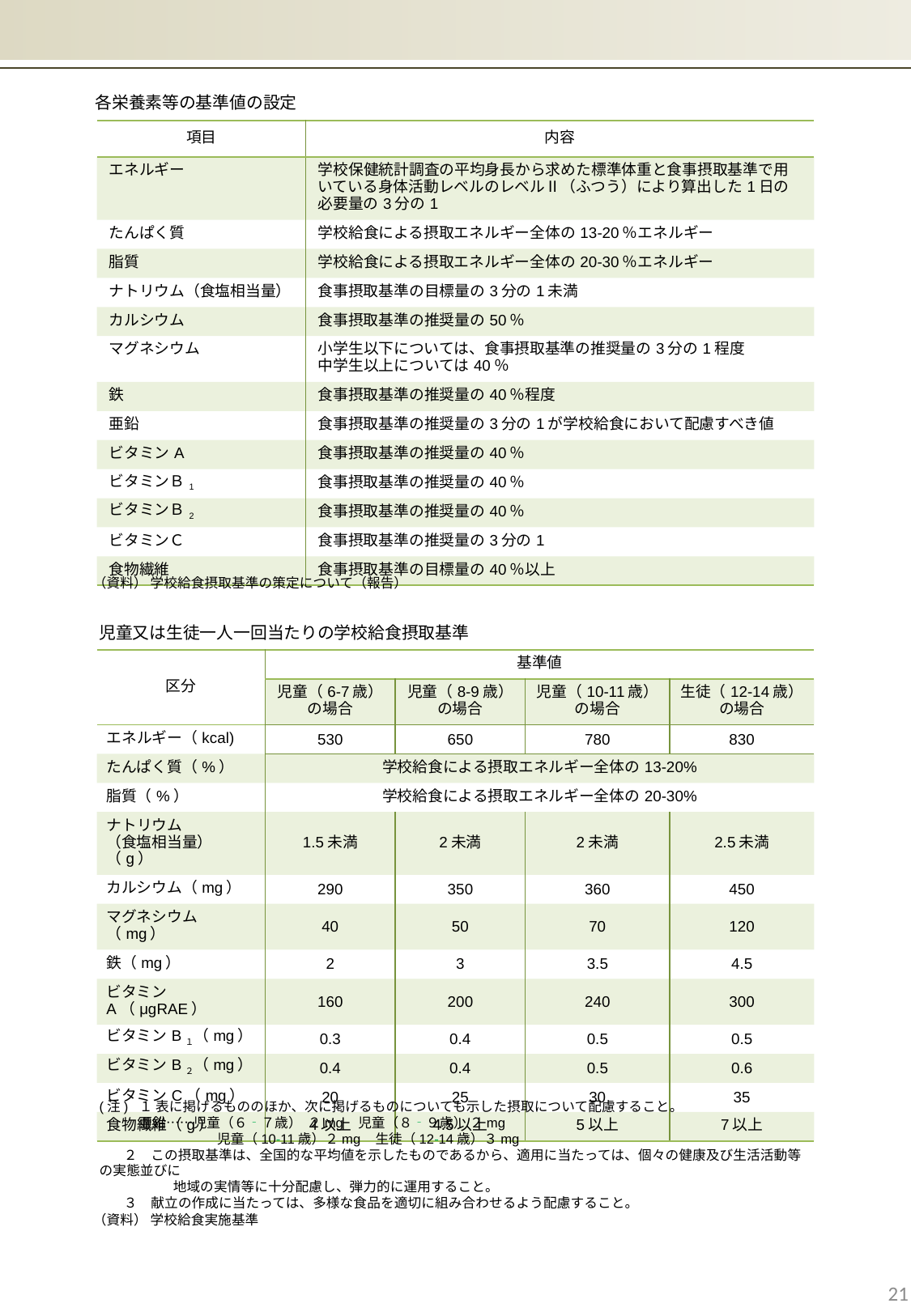

各栄養素等の基準値の設定
| 項目 | 内容 |
| --- | --- |
| エネルギー | 学校保健統計調査の平均身長から求めた標準体重と食事摂取基準で用いている身体活動レベルのレベルⅡ（ふつう）により算出した1日の必要量の3分の1 |
| たんぱく質 | 学校給食による摂取エネルギー全体の13-20％エネルギー |
| 脂質 | 学校給食による摂取エネルギー全体の20-30％エネルギー |
| ナトリウム（食塩相当量） | 食事摂取基準の目標量の3分の1未満 |
| カルシウム | 食事摂取基準の推奨量の50％ |
| マグネシウム | 小学生以下については、食事摂取基準の推奨量の3分の1程度 中学生以上については40％ |
| 鉄 | 食事摂取基準の推奨量の40％程度 |
| 亜鉛 | 食事摂取基準の推奨量の3分の1が学校給食において配慮すべき値 |
| ビタミンA | 食事摂取基準の推奨量の40％ |
| ビタミンＢ1 | 食事摂取基準の推奨量の40％ |
| ビタミンＢ2 | 食事摂取基準の推奨量の40％ |
| ビタミンＣ | 食事摂取基準の推奨量の3分の1 |
| 食物繊維 | 食事摂取基準の目標量の40％以上 |
（資料） 学校給食摂取基準の策定について（報告）
児童又は生徒一人一回当たりの学校給食摂取基準
| 区分 | 基準値 |  |  |  |
| --- | --- | --- | --- | --- |
|  | 児童（6-7歳） の場合 | 児童（8-9歳） の場合 | 児童（10-11歳） の場合 | 生徒（12-14歳） の場合 |
| エネルギー（kcal) | 530 | 650 | 780 | 830 |
| たんぱく質（%） | 学校給食による摂取エネルギー全体の13-20% |  |  |  |
| 脂質（%） | 学校給食による摂取エネルギー全体の20-30% |  |  |  |
| ナトリウム （食塩相当量）（g） | 1.5未満 | 2未満 | 2未満 | 2.5未満 |
| カルシウム（mg） | 290 | 350 | 360 | 450 |
| マグネシウム（mg） | 40 | 50 | 70 | 120 |
| 鉄（mg） | 2 | 3 | 3.5 | 4.5 |
| ビタミンA（μgRAE） | 160 | 200 | 240 | 300 |
| ビタミンB１（mg） | 0.3 | 0.4 | 0.5 | 0.5 |
| ビタミンB２（mg） | 0.4 | 0.4 | 0.5 | 0.6 |
| ビタミンC（mg） | 20 | 25 | 30 | 35 |
| 食物繊維（g） | 4以上 | 4.5以上 | 5以上 | 7以上 |
(注)  １ 表に掲げるもののほか、次に掲げるものについても示した摂取について配慮すること。
            亜鉛……児童（６‐７歳）  ２mg   児童（８‐９歳） ２mg
　　　 　　　           児童（10‐11歳）２mg   生徒（12‐14歳）３mg
       ２　この摂取基準は、全国的な平均値を示したものであるから、適用に当たっては、個々の健康及び生活活動等の実態並びに
　　 　　 　地域の実情等に十分配慮し、弾力的に運用すること。
       ３　献立の作成に当たっては、多様な食品を適切に組み合わせるよう配慮すること。
（資料） 学校給食実施基準
21